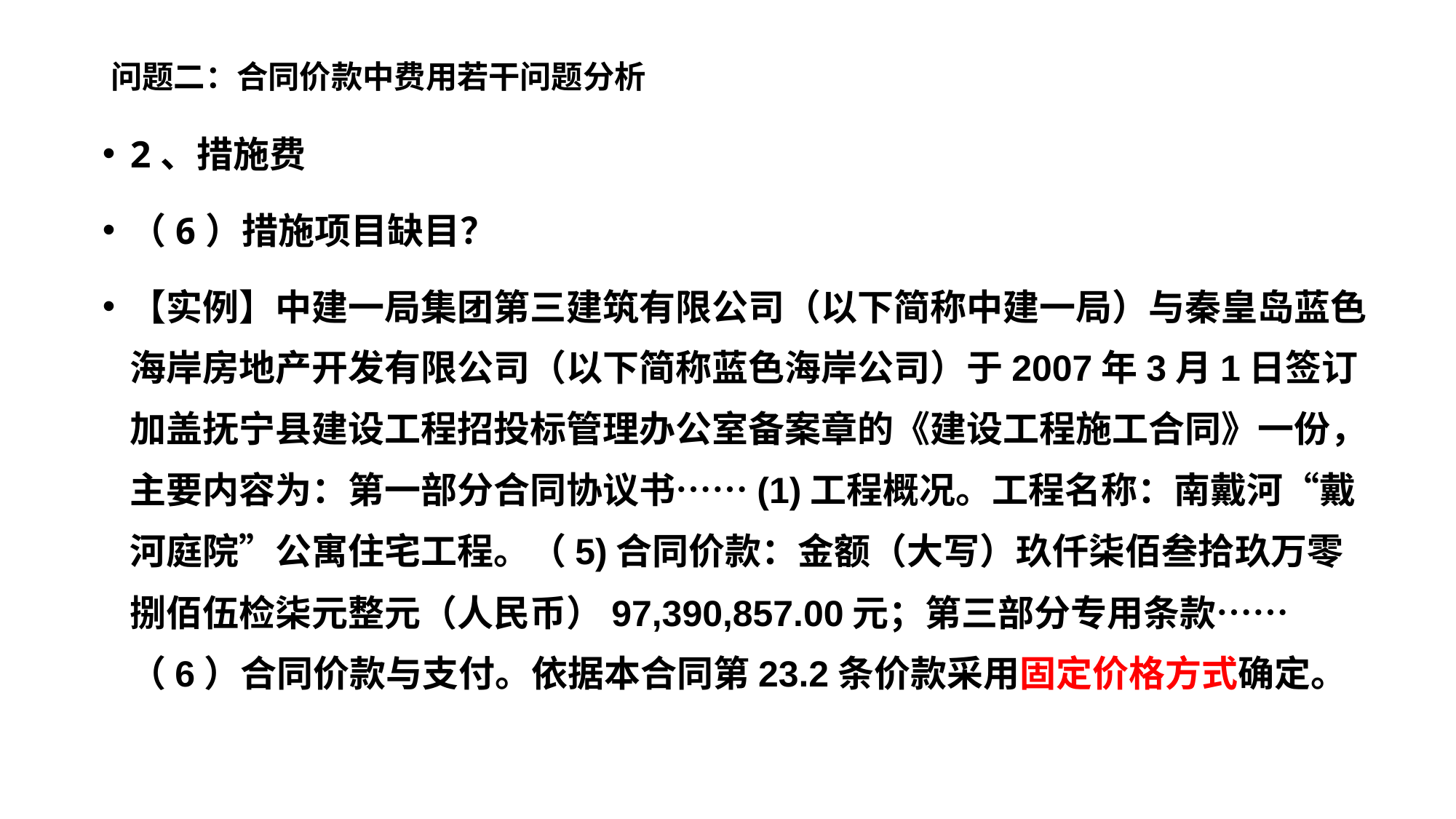

# 问题二：合同价款中费用若干问题分析
2、措施费
（6）措施项目缺目？
【实例】中建一局集团第三建筑有限公司（以下简称中建一局）与秦皇岛蓝色海岸房地产开发有限公司（以下简称蓝色海岸公司）于2007年3月1日签订加盖抚宁县建设工程招投标管理办公室备案章的《建设工程施工合同》一份，主要内容为：第一部分合同协议书……(1)工程概况。工程名称：南戴河“戴河庭院”公寓住宅工程。（5)合同价款：金额（大写）玖仟柒佰叁拾玖万零捌佰伍检柒元整元（人民币）97,390,857.00元；第三部分专用条款……（6）合同价款与支付。依据本合同第23.2条价款采用固定价格方式确定。